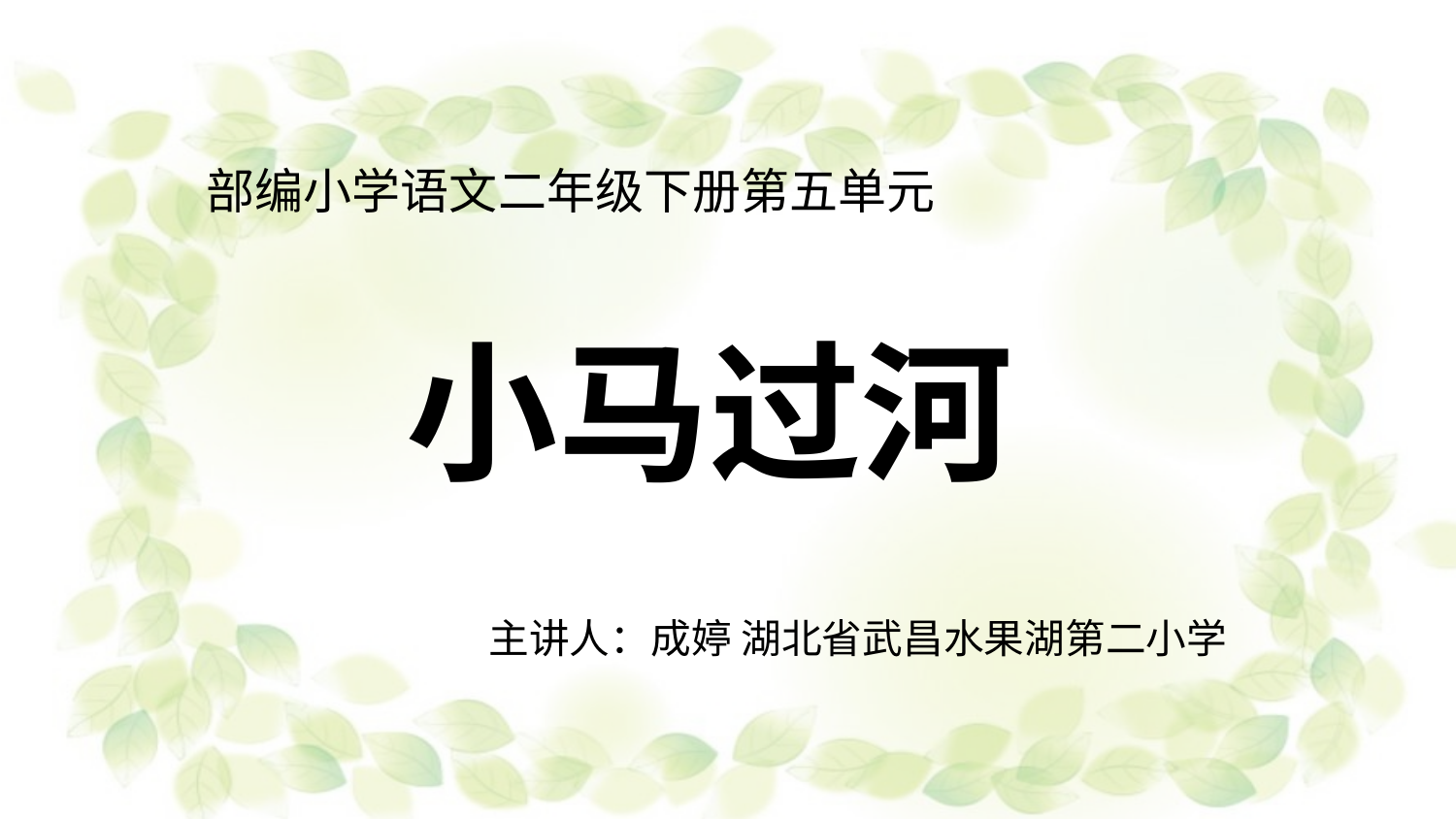

# 部编小学语文二年级下册第五单元
小马过河
主讲人：成婷 湖北省武昌水果湖第二小学